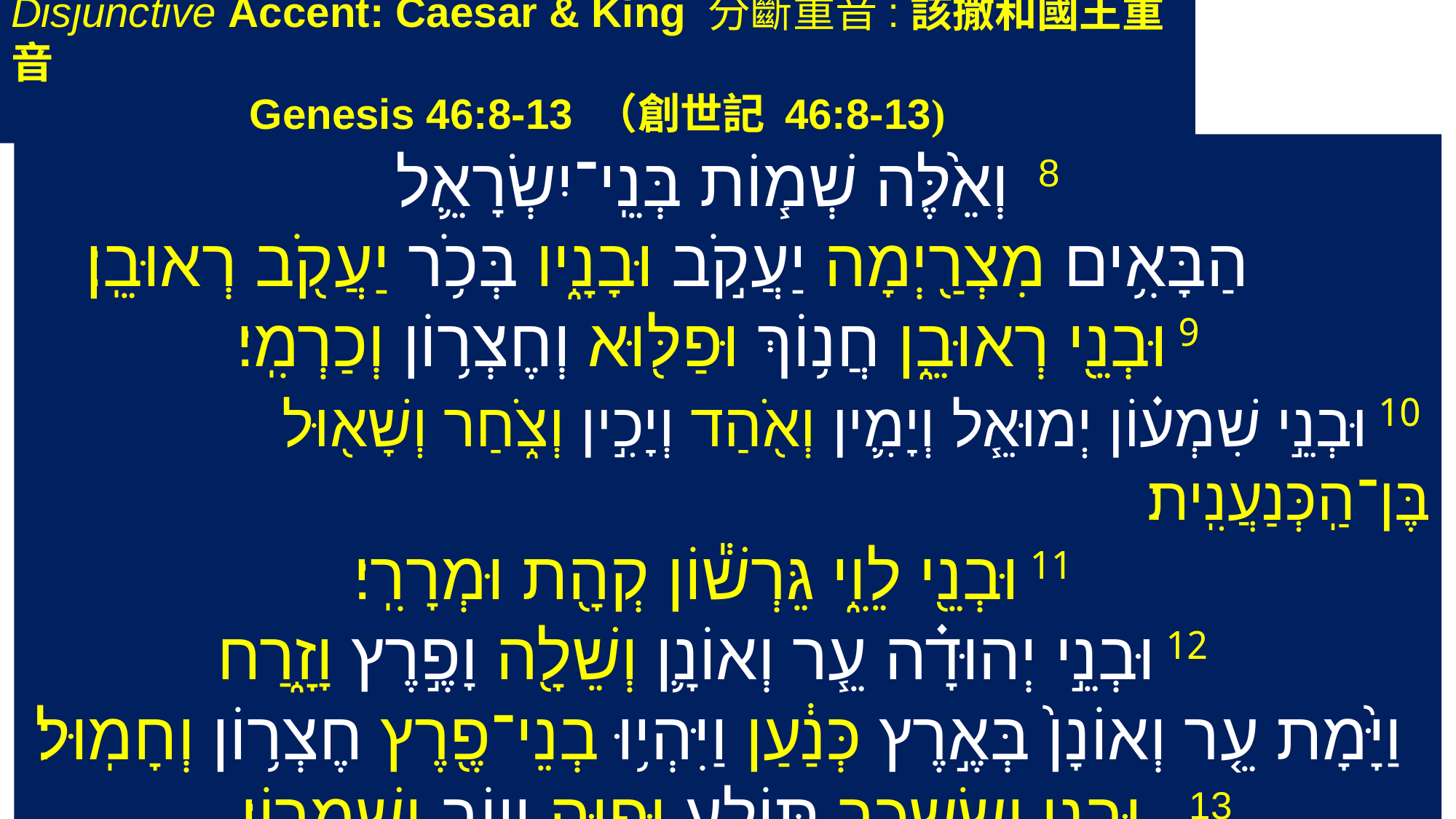

Disjunctive Accent: Caesar & King 分斷重音:該撒和國王重音
Genesis 46:8-13 （創世記 46:8-13)
‎ ‎8 וְאֵ֙לֶּה שְׁמ֧וֹת בְּנֵֽי־יִשְׂרָאֵ֛ל
       הַבָּאִ֥ים מִצְרַ֖יְמָה יַעֲקֹ֣ב וּבָנָ֑יו בְּכֹ֥ר יַעֲקֹ֖ב רְאוּבֵֽן׃
  9 וּבְנֵ֖י רְאוּבֵ֑ן חֲנ֥וֹךְ וּפַלּ֖וּא וְחֶצְר֥וֹן וְכַרְמִֽי׃
 10 וּבְנֵ֣י שִׁמְע֗וֹן יְמוּאֵ֧ל וְיָמִ֛ין וְאֹ֖הַד וְיָכִ֣ין וְצֹ֑חַר וְשָׁא֖וּל בֶּן־הַֽכְּנַעֲנִֽית׃
   11 וּבְנֵ֖י לֵוִ֑י גֵּרְשׁ֕וֹן קְהָ֖ת וּמְרָרִֽי׃
   12 וּבְנֵ֣י יְהוּדָ֗ה עֵ֧ר וְאוֹנָ֛ן וְשֵׁלָ֖ה וָפֶ֣רֶץ וָזָ֑רַח
 וַיָּ֙מָת עֵ֤ר וְאוֹנָן֙ בְּאֶ֣רֶץ כְּנַ֔עַן וַיִּהְי֥וּ בְנֵי־פֶ֖רֶץ חֶצְר֥וֹן וְחָמֽוּל׃
‎  13 וּבְנֵ֖י יִשָׂשכָ֑ר תּוֹלָ֥ע וּפֻוָּ֖ה וְי֥וֹב וְשִׁמְרֽוֹן׃